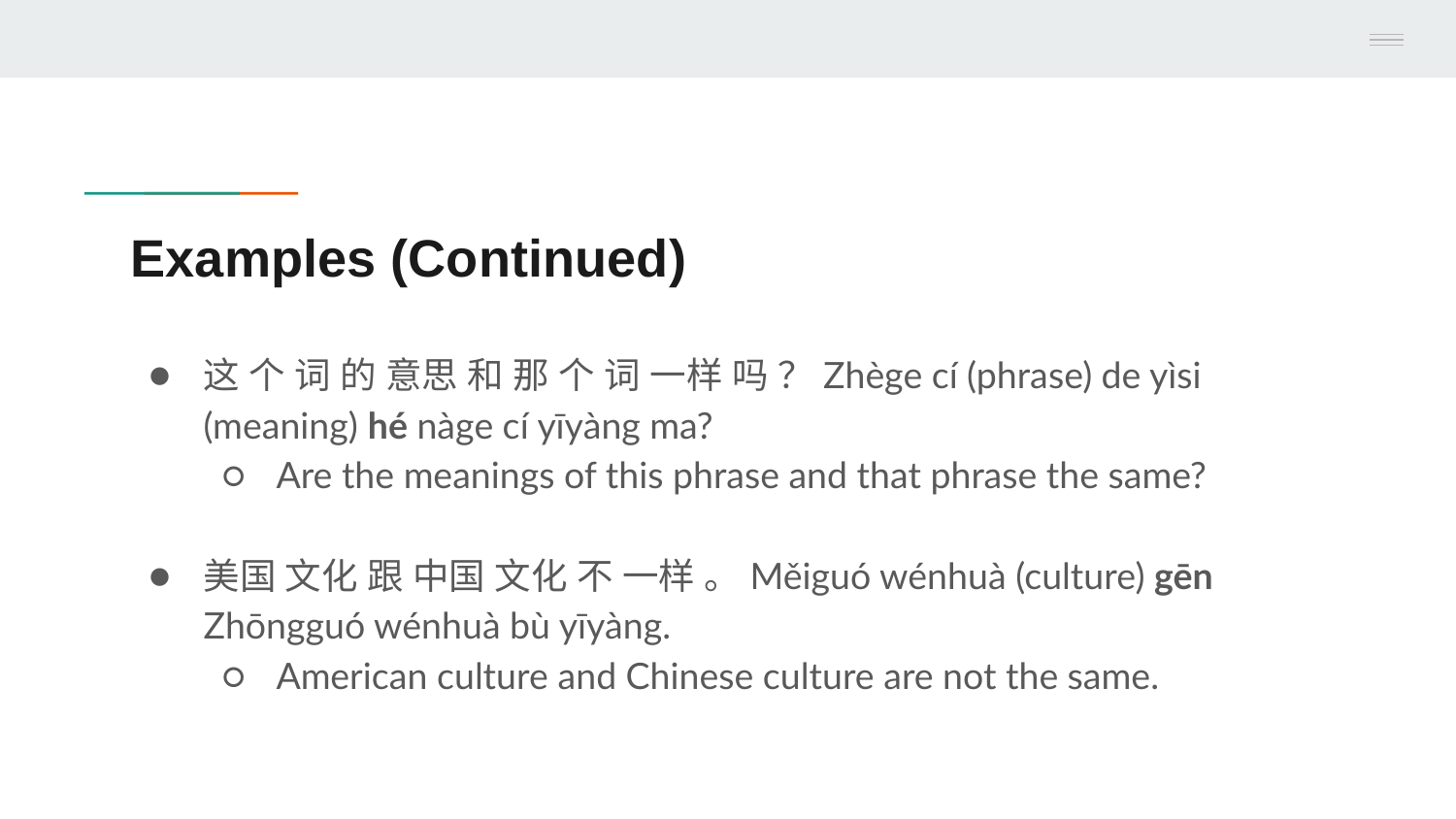

# Examples (Continued)
这 个 词 的 意思 和 那 个 词 一样 吗 ？Zhège cí (phrase) de yìsi (meaning) hé nàge cí yīyàng ma?
Are the meanings of this phrase and that phrase the same?
美国 文化 跟 中国 文化 不 一样 。Měiguó wénhuà (culture) gēn Zhōngguó wénhuà bù yīyàng.
American culture and Chinese culture are not the same.